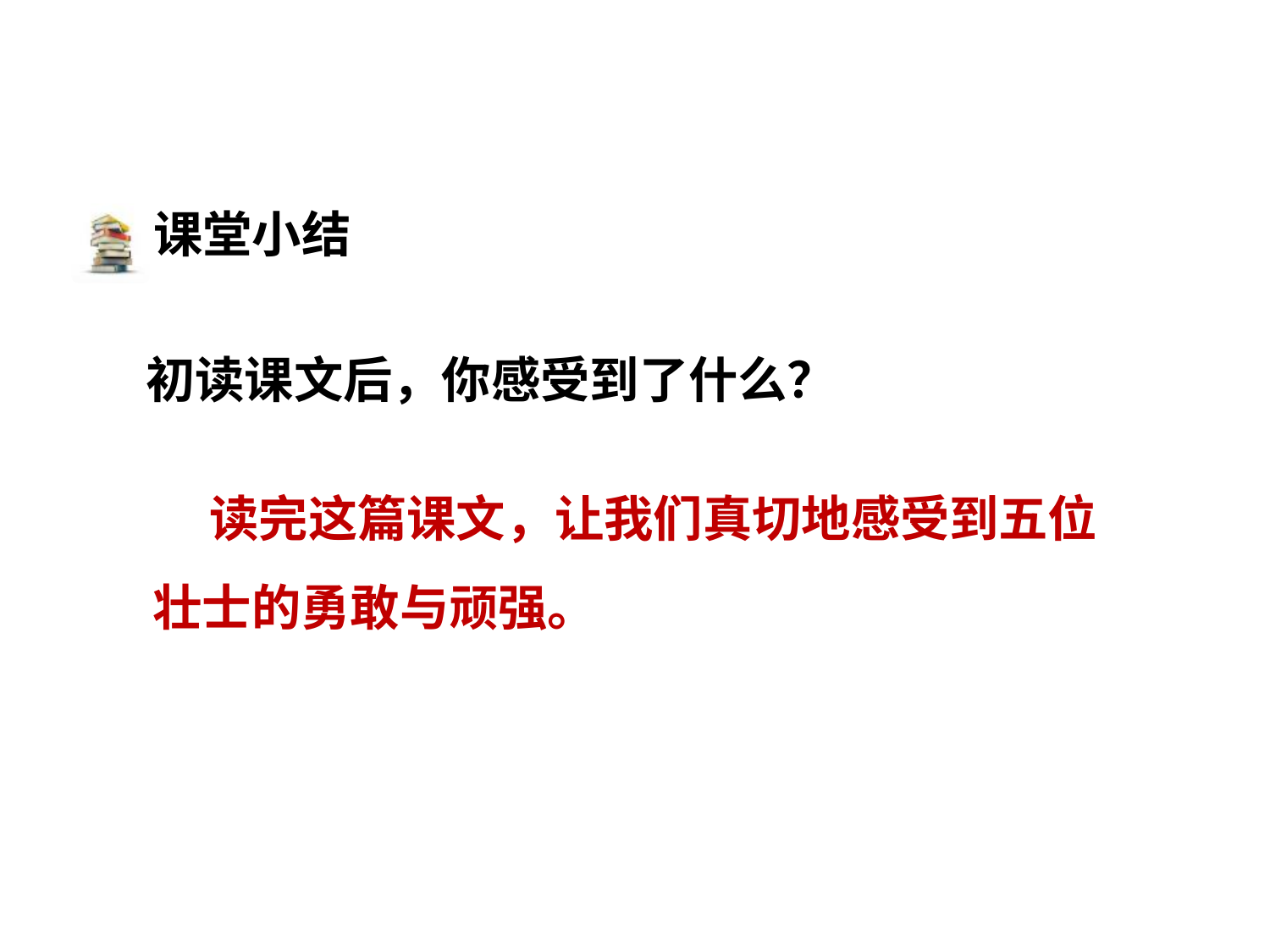

课堂小结

初读课文后，你感受到了什么？
    读完这篇课文，让我们真切地感受到五位壮士的勇敢与顽强。